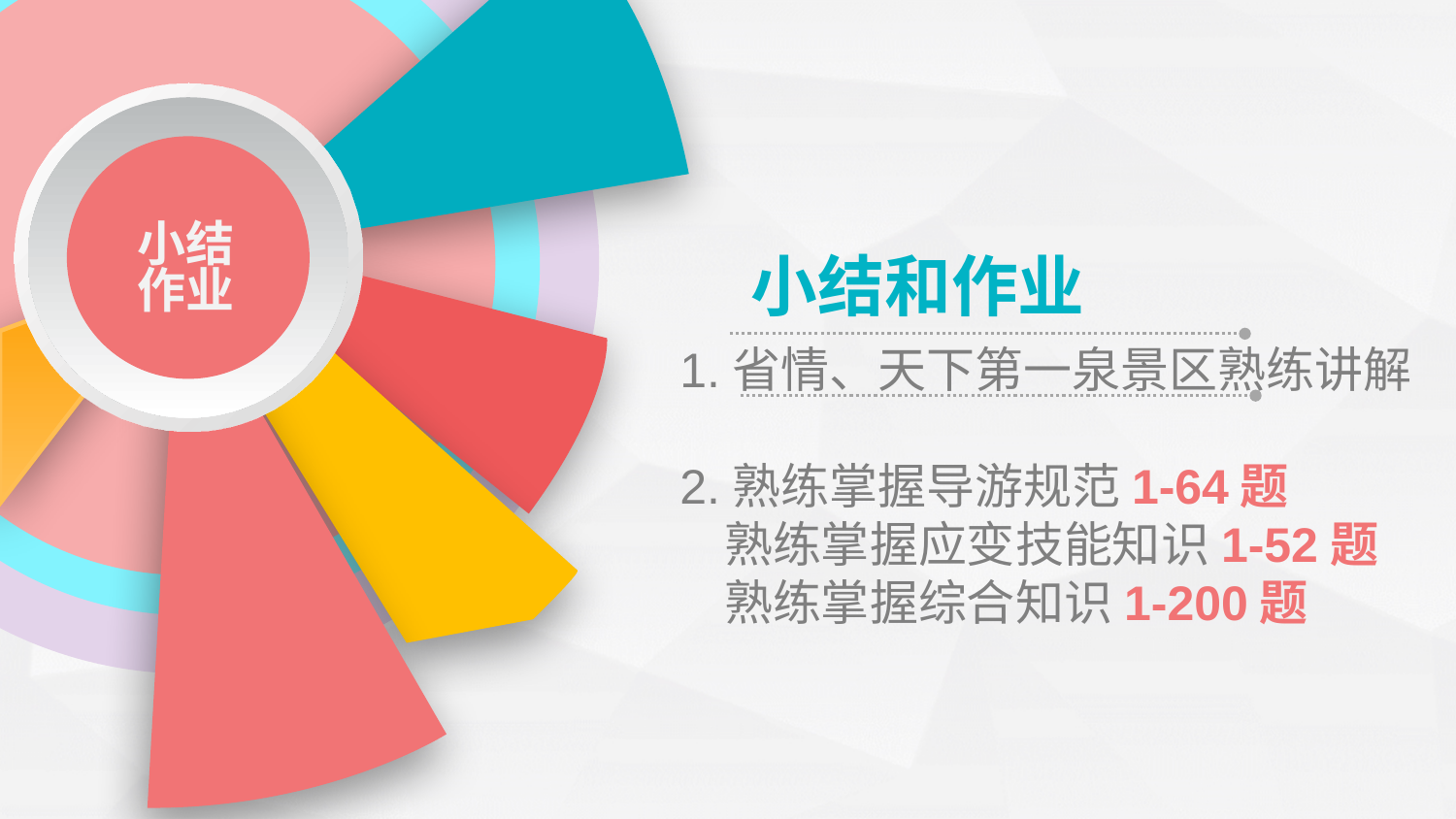

小结作业

1.省情、天下第一泉景区熟练讲解

2.熟练掌握导游规范1-64题
   熟练掌握应变技能知识1-52题
   熟练掌握综合知识1-200题
小结和作业